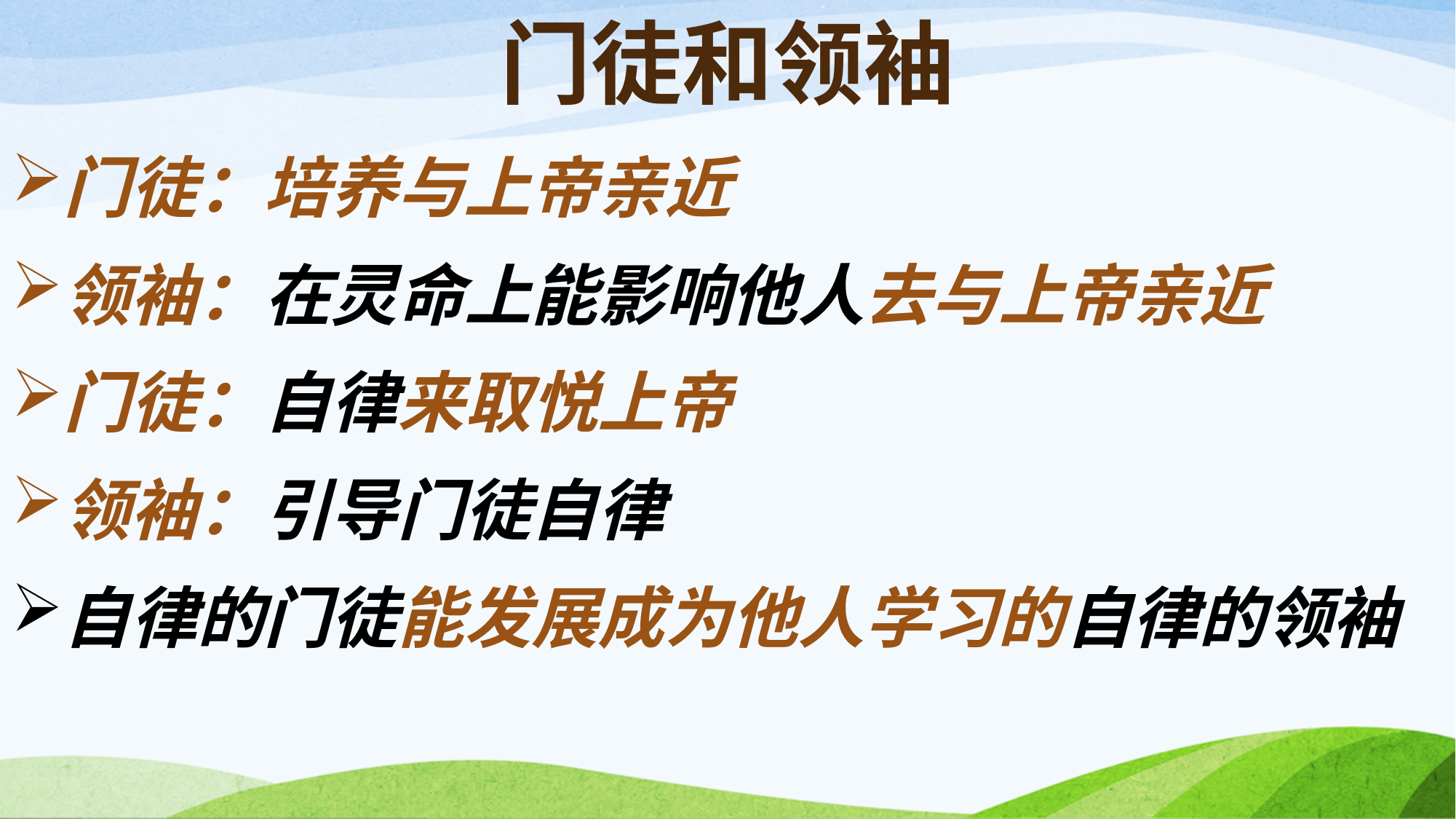

# 门徒和领袖
门徒：培养与上帝亲近
领袖：在灵命上能影响他人去与上帝亲近
门徒：自律来取悦上帝
领袖：引导门徒自律
自律的门徒能发展成为他人学习的自律的领袖